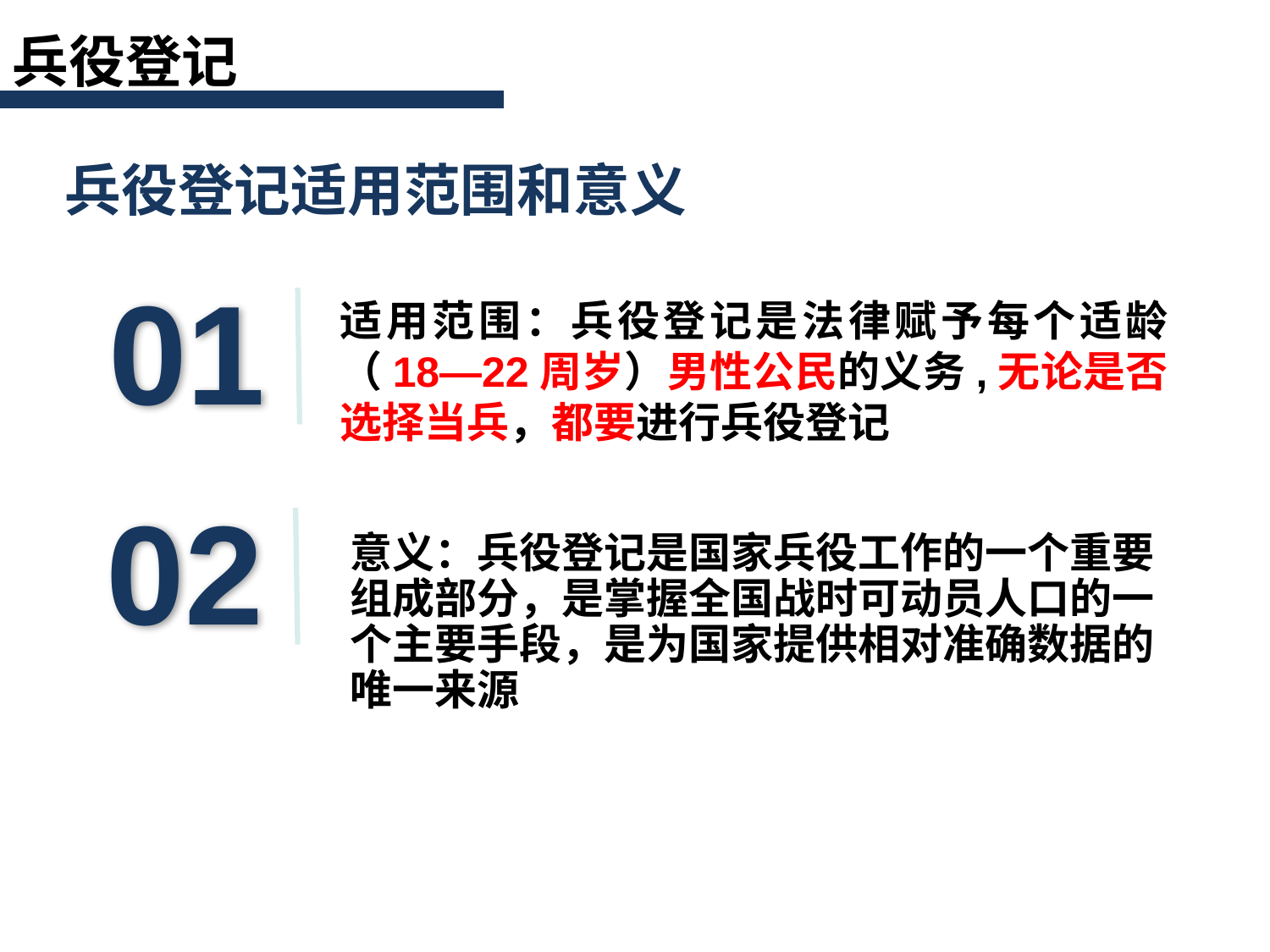

兵役登记
兵役登记适用范围和意义
01
适用范围：兵役登记是法律赋予每个适龄（18—22周岁）男性公民的义务,无论是否选择当兵，都要进行兵役登记
02
意义：兵役登记是国家兵役工作的一个重要组成部分，是掌握全国战时可动员人口的一个主要手段，是为国家提供相对准确数据的唯一来源